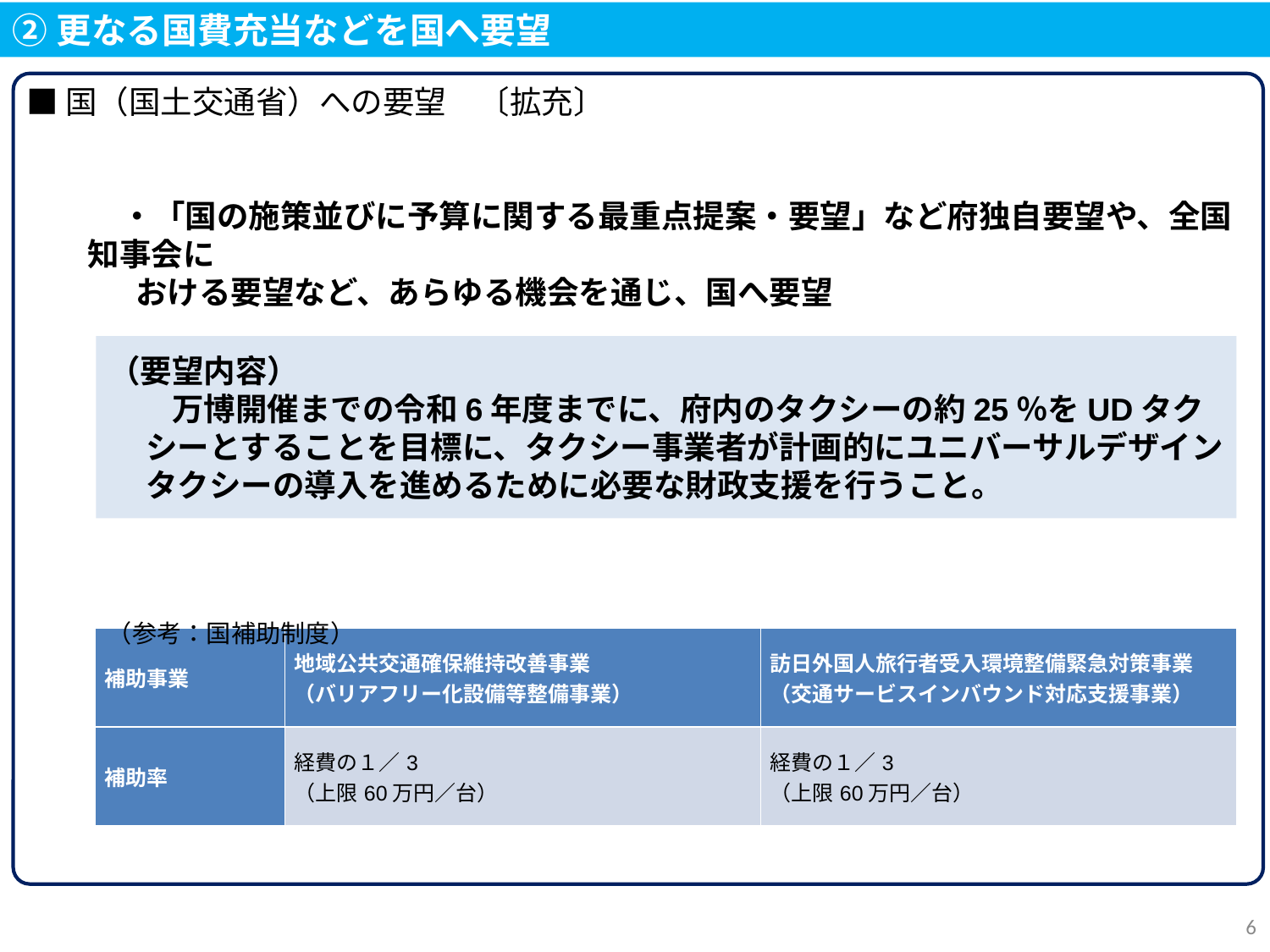

②更なる国費充当などを国へ要望

■国（国土交通省）への要望　〔拡充〕

　　　・「国の施策並びに予算に関する最重点提案・要望」など府独自要望や、全国知事会に
　　　  おける要望など、あらゆる機会を通じ、国へ要望

　　　（参考：国補助制度）
（要望内容）
　　万博開催までの令和6年度までに、府内のタクシーの約25％をUDタクシーとすることを目標に、タクシー事業者が計画的にユニバーサルデザインタクシーの導入を進めるために必要な財政支援を行うこと。
| 補助事業 | 地域公共交通確保維持改善事業 （バリアフリー化設備等整備事業） | 訪日外国人旅行者受入環境整備緊急対策事業 （交通サービスインバウンド対応支援事業） |
| --- | --- | --- |
| 補助率 | 経費の１／3 （上限60万円／台） | 経費の１／3 （上限60万円／台） |
6